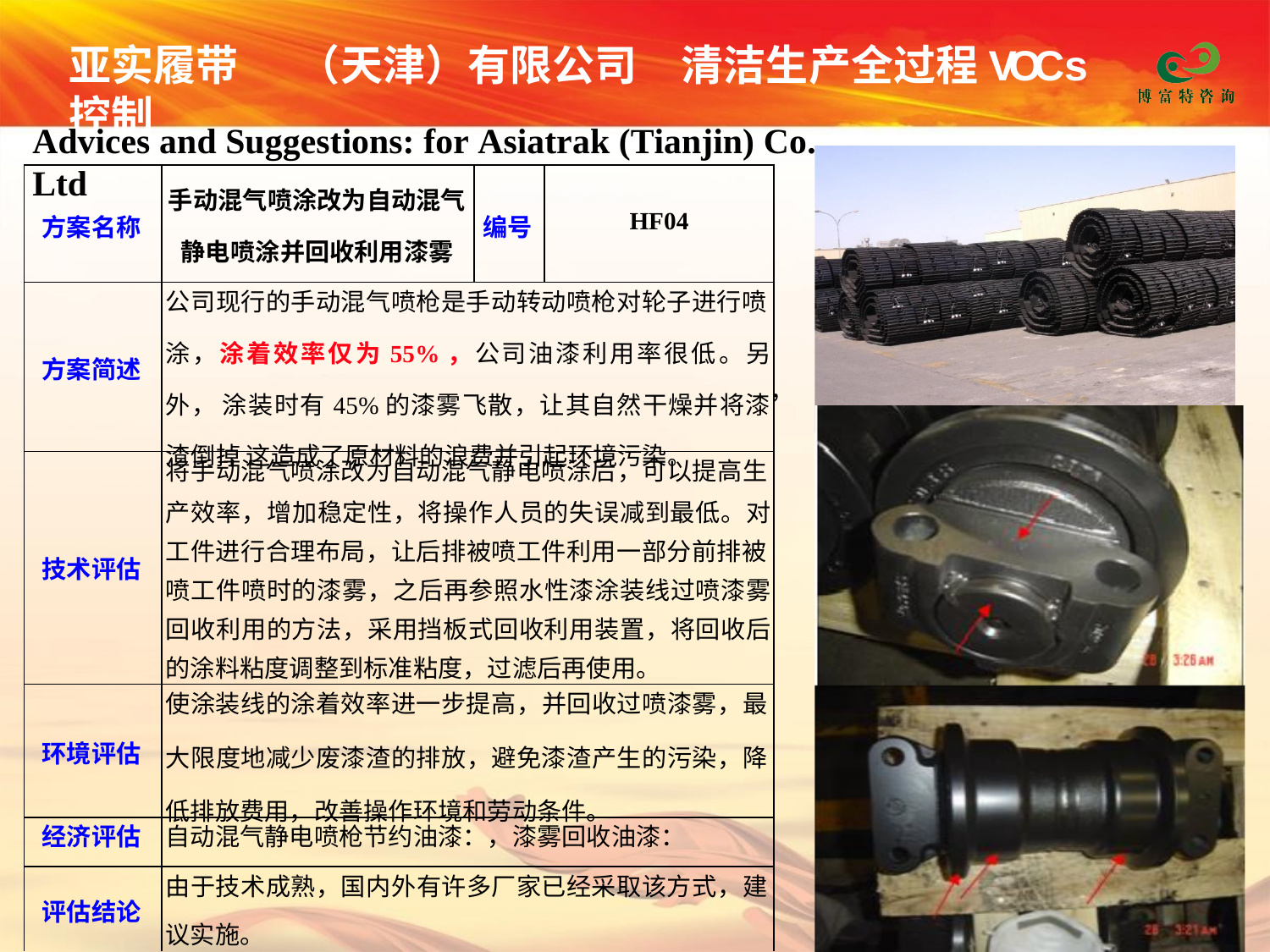

# 亚实履带	（天津）有限公司	清洁生产全过程VOCs	控制
Advices and Suggestions: for Asiatrak (Tianjin) Co. Ltd

| 方案名称 | 手动混气喷涂改为自动混气 静电喷涂并回收利用漆雾 | 编号 | HF04 |
| --- | --- | --- | --- |
| 方案简述 | 公司现行的手动混气喷枪是手动转动喷枪对轮子进行喷 涂，涂着效率仅为55%，公司油漆利用率很低。另外， 涂装时有45%的漆雾飞散，让其自然干燥并将漆渣倒掉 这造成了原材料的浪费并引起环境污染。 |  |  |
| 技术评估 | 将手动混气喷涂改为自动混气静电喷涂后，可以提高生 产效率，增加稳定性，将操作人员的失误减到最低。对 工件进行合理布局，让后排被喷工件利用一部分前排被 喷工件喷时的漆雾，之后再参照水性漆涂装线过喷漆雾 回收利用的方法，采用挡板式回收利用装置，将回收后 的涂料粘度调整到标准粘度，过滤后再使用。 |  |  |
| 环境评估 | 使涂装线的涂着效率进一步提高，并回收过喷漆雾，最 大限度地减少废漆渣的排放，避免漆渣产生的污染，降 低排放费用，改善操作环境和劳动条件。 |  |  |
| 经济评估 | 自动混气静电喷枪节约油漆：，漆雾回收油漆： |  |  |
| 评估结论 | 由于技术成熟，国内外有许多厂家已经采取该方式，建 议实施。 |  |  |
，